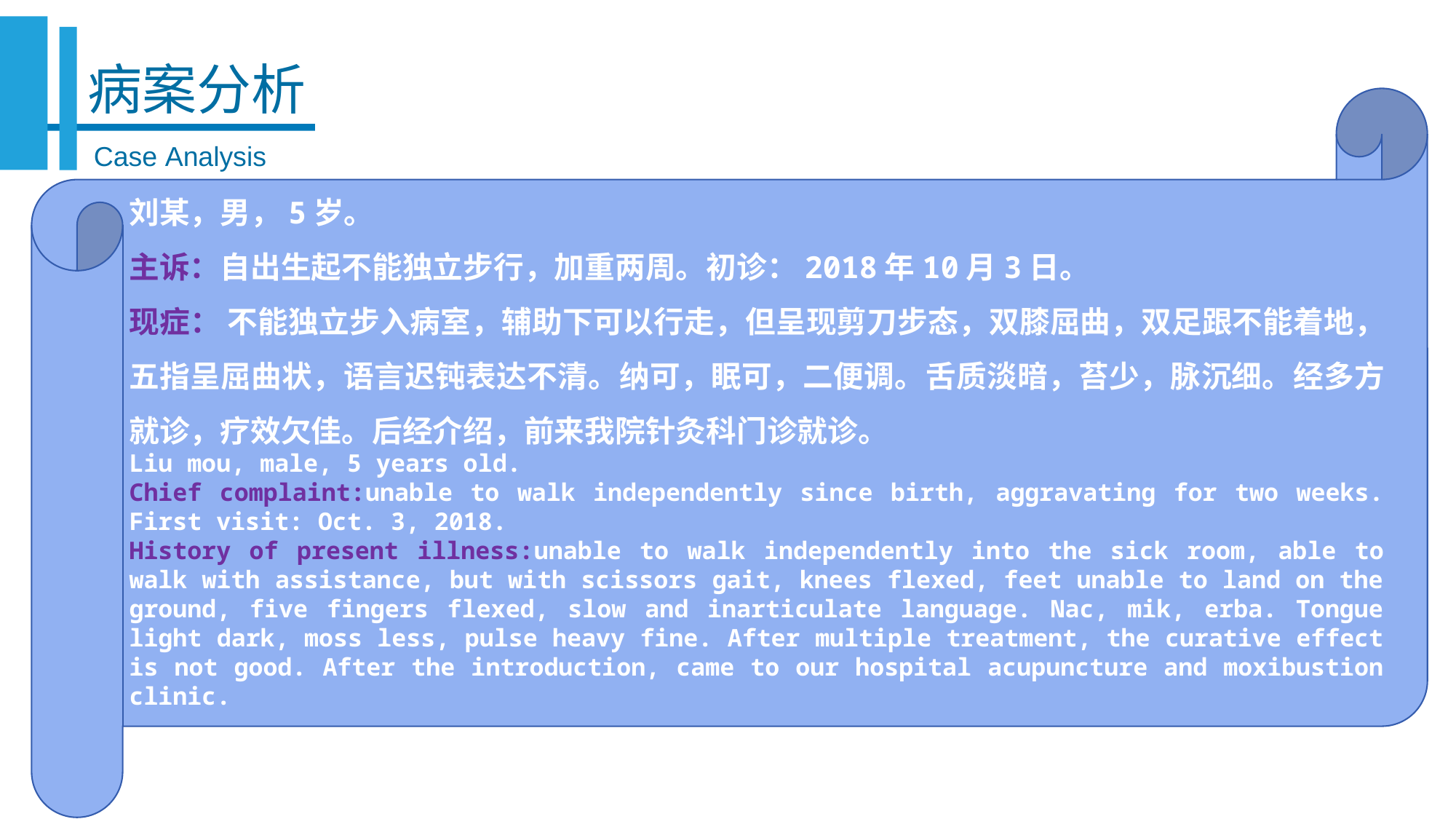

病案分析

刘某，男，5岁。
主诉：自出生起不能独立步行，加重两周。初诊：2018年10月3日。
现症： 不能独立步入病室，辅助下可以行走，但呈现剪刀步态，双膝屈曲，双足跟不能着地，五指呈屈曲状，语言迟钝表达不清。纳可，眠可，二便调。舌质淡暗，苔少，脉沉细。经多方就诊，疗效欠佳。后经介绍，前来我院针灸科门诊就诊。
Liu mou, male, 5 years old.
Chief complaint:unable to walk independently since birth, aggravating for two weeks. First visit: Oct. 3, 2018.
History of present illness:unable to walk independently into the sick room, able to walk with assistance, but with scissors gait, knees flexed, feet unable to land on the ground, five fingers flexed, slow and inarticulate language. Nac, mik, erba. Tongue light dark, moss less, pulse heavy fine. After multiple treatment, the curative effect is not good. After the introduction, came to our hospital acupuncture and moxibustion clinic.
Case Analysis
天有
三宝